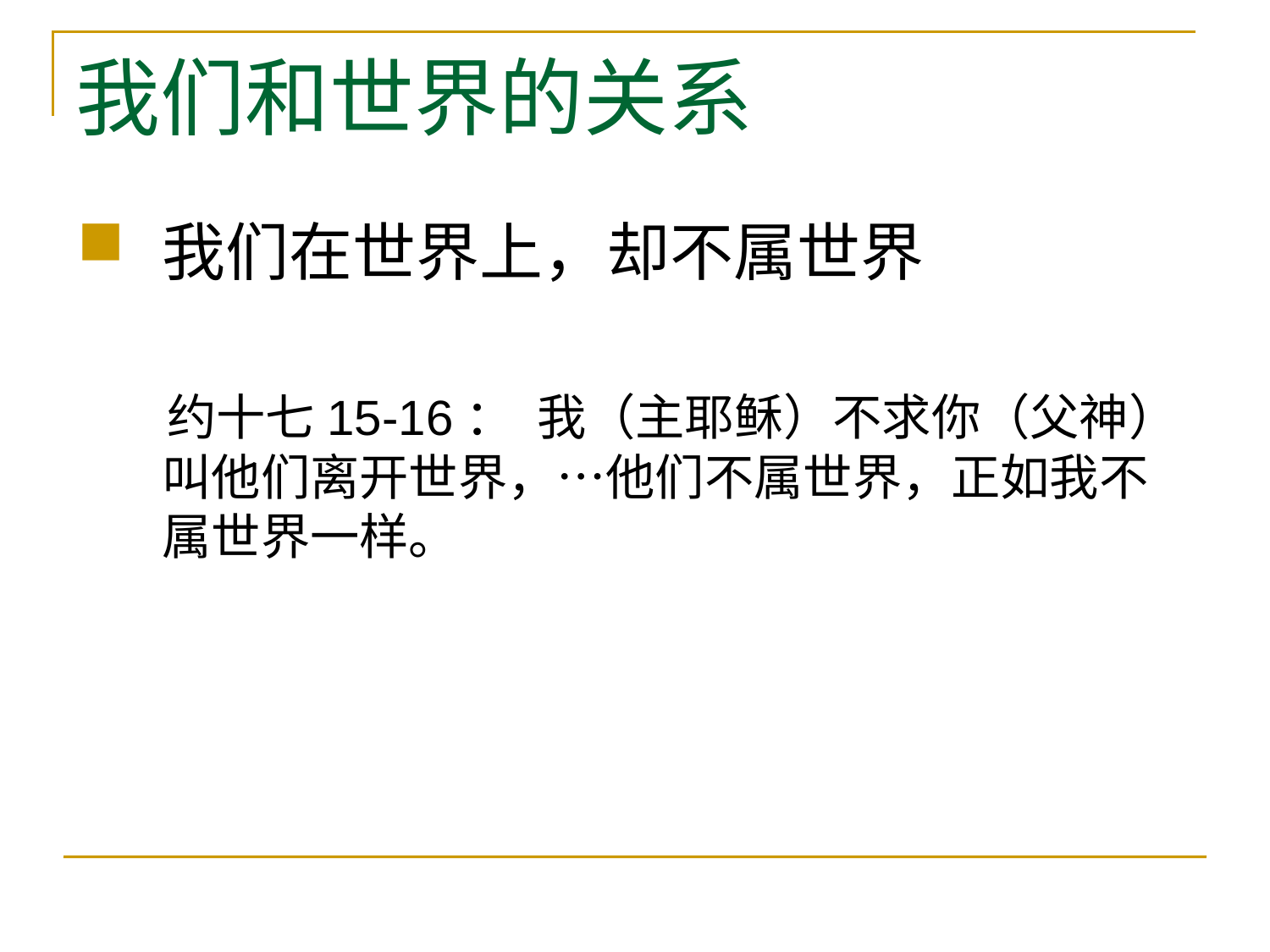

# 我们和世界的关系
我们在世界上，却不属世界

      约十七15-16：  我（主耶稣）不求你（父神）叫他们离开世界，…他们不属世界，正如我不属世界一样。